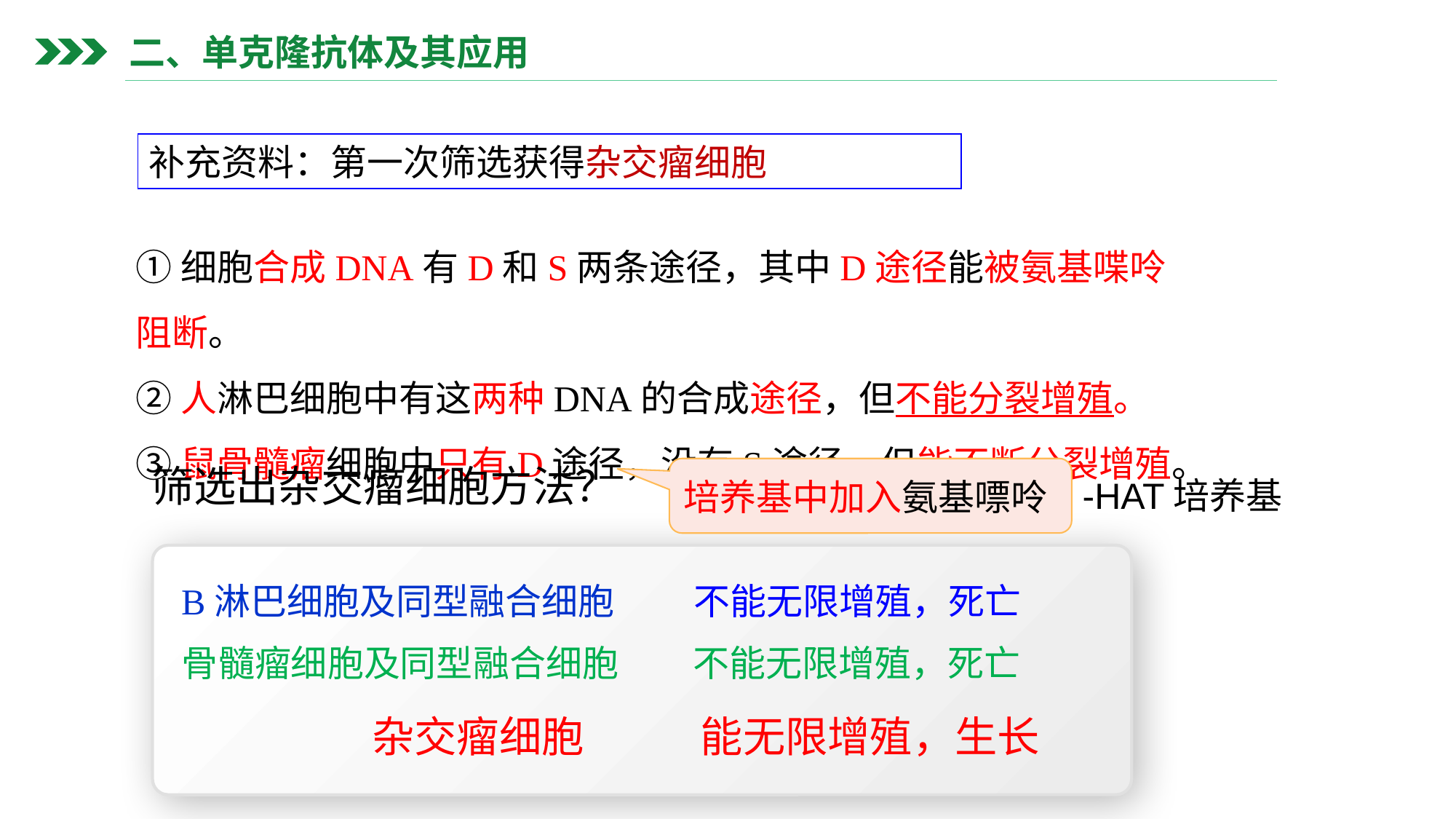

二、单克隆抗体及其应用

补充资料：第一次筛选获得杂交瘤细胞
①细胞合成DNA有D和S两条途径，其中D途径能被氨基喋呤阻断。
②人淋巴细胞中有这两种DNA的合成途径，但不能分裂增殖。
③鼠骨髓瘤细胞中只有D途径，没有S途径，但能不断分裂增殖。
筛选出杂交瘤细胞方法？
培养基中加入氨基嘌呤
-HAT培养基

B淋巴细胞及同型融合细胞
不能无限增殖，死亡
骨髓瘤细胞及同型融合细胞
不能无限增殖，死亡
杂交瘤细胞
能无限增殖，生长